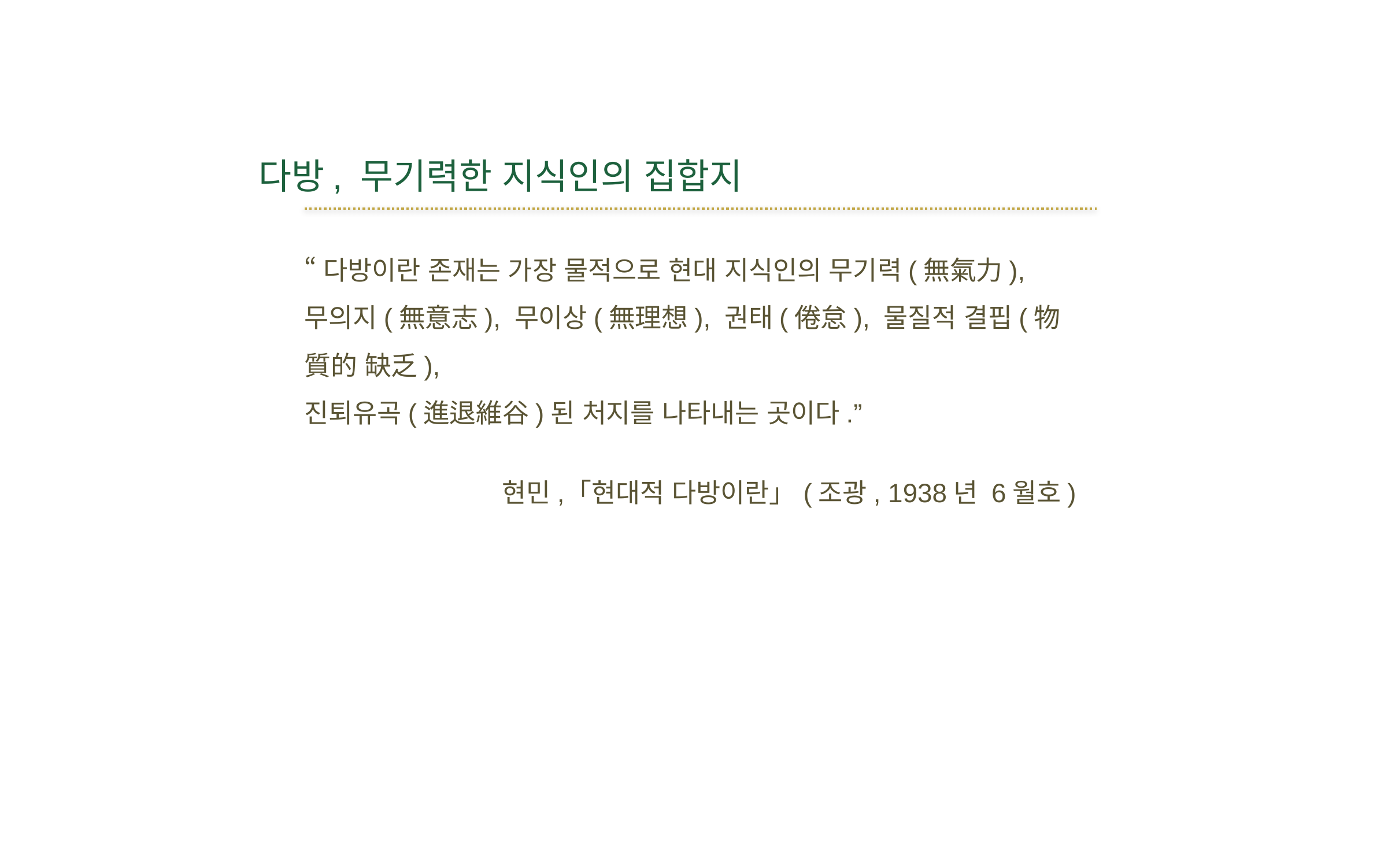

# 다방, 무기력한 지식인의 집합지
“다방이란 존재는 가장 물적으로 현대 지식인의 무기력(無氣力),
무의지(無意志), 무이상(無理想), 권태(倦怠), 물질적 결핍(物質的 缺乏),
진퇴유곡(進退維谷)된 처지를 나타내는 곳이다.”

현민, ｢현대적 다방이란｣  (조광, 1938년 6월호)